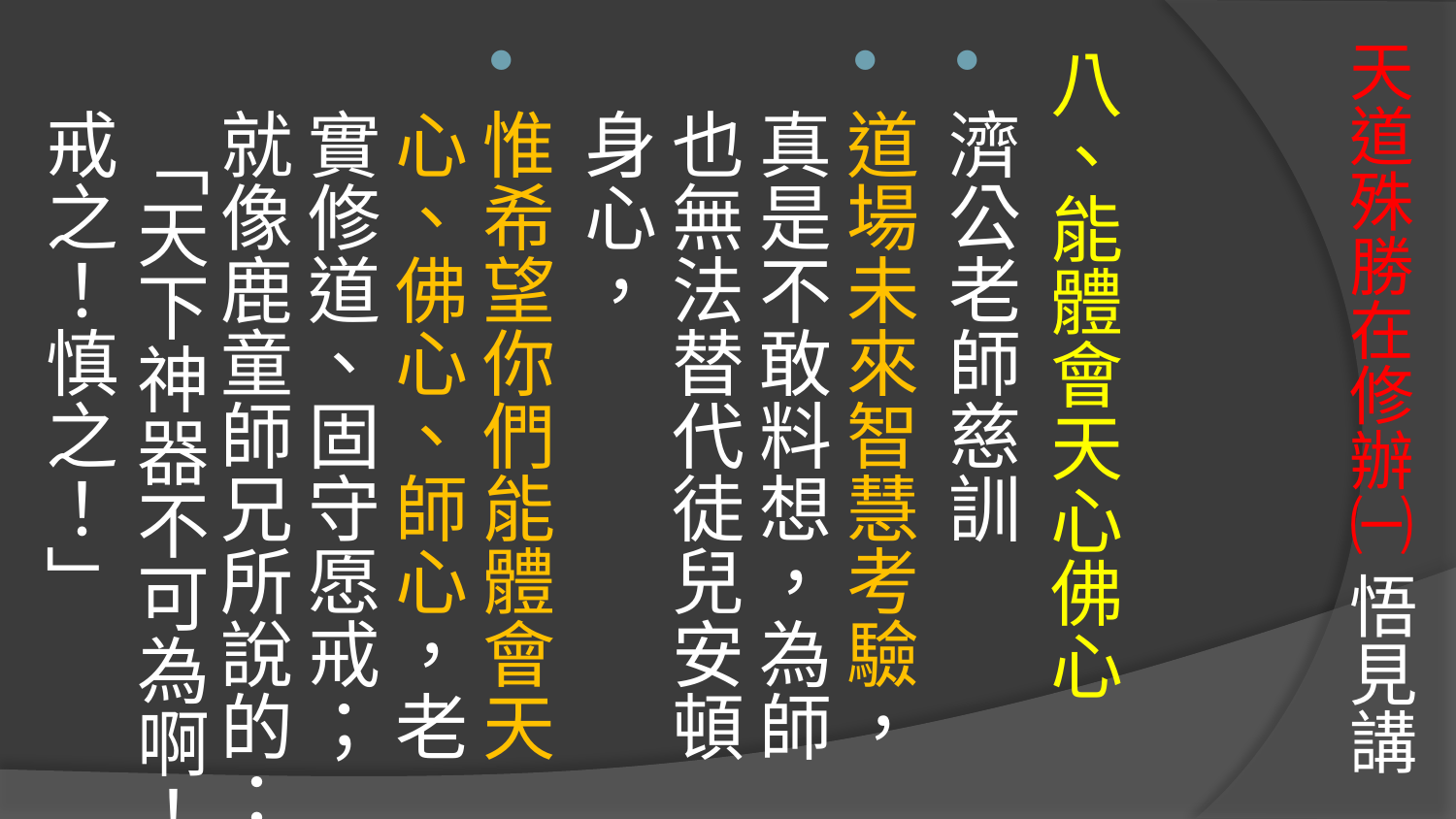

# 天道殊勝在修辦㈠ 悟見講
八、能體會天心佛心
濟公老師慈訓
道場未來智慧考驗，真是不敢料想，為師也無法替代徒兒安頓身心，
惟希望你們能體會天心、佛心、師心，老實修道、固守愿戒；就像鹿童師兄所說的： 「天下神器不可為啊！戒之！慎之！」